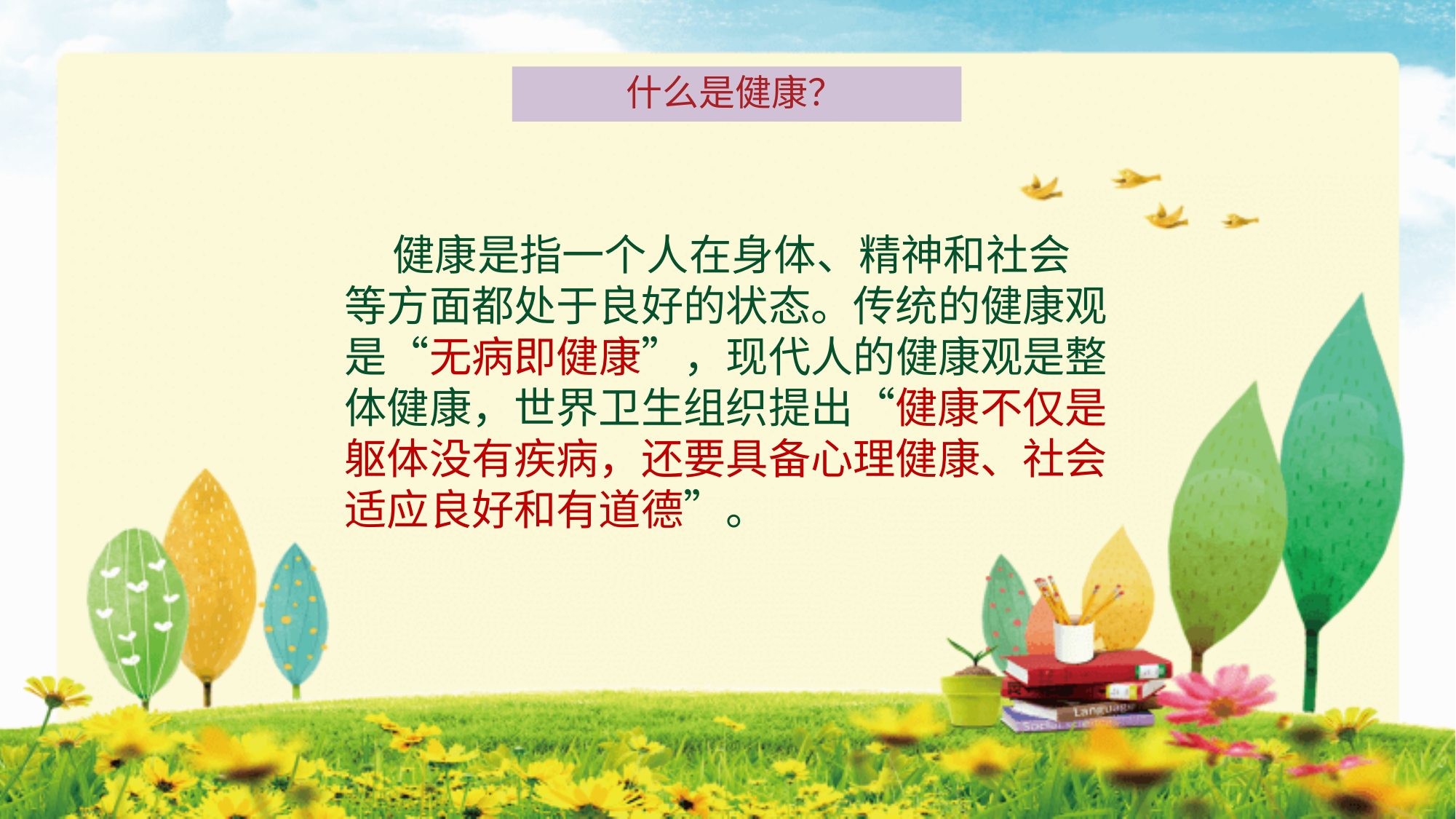

什么是健康？

    健康是指一个人在身体、精神和社会等方面都处于良好的状态。传统的健康观是“无病即健康”，现代人的健康观是整体健康，世界卫生组织提出“健康不仅是躯体没有疾病，还要具备心理健康、社会适应良好和有道德”。